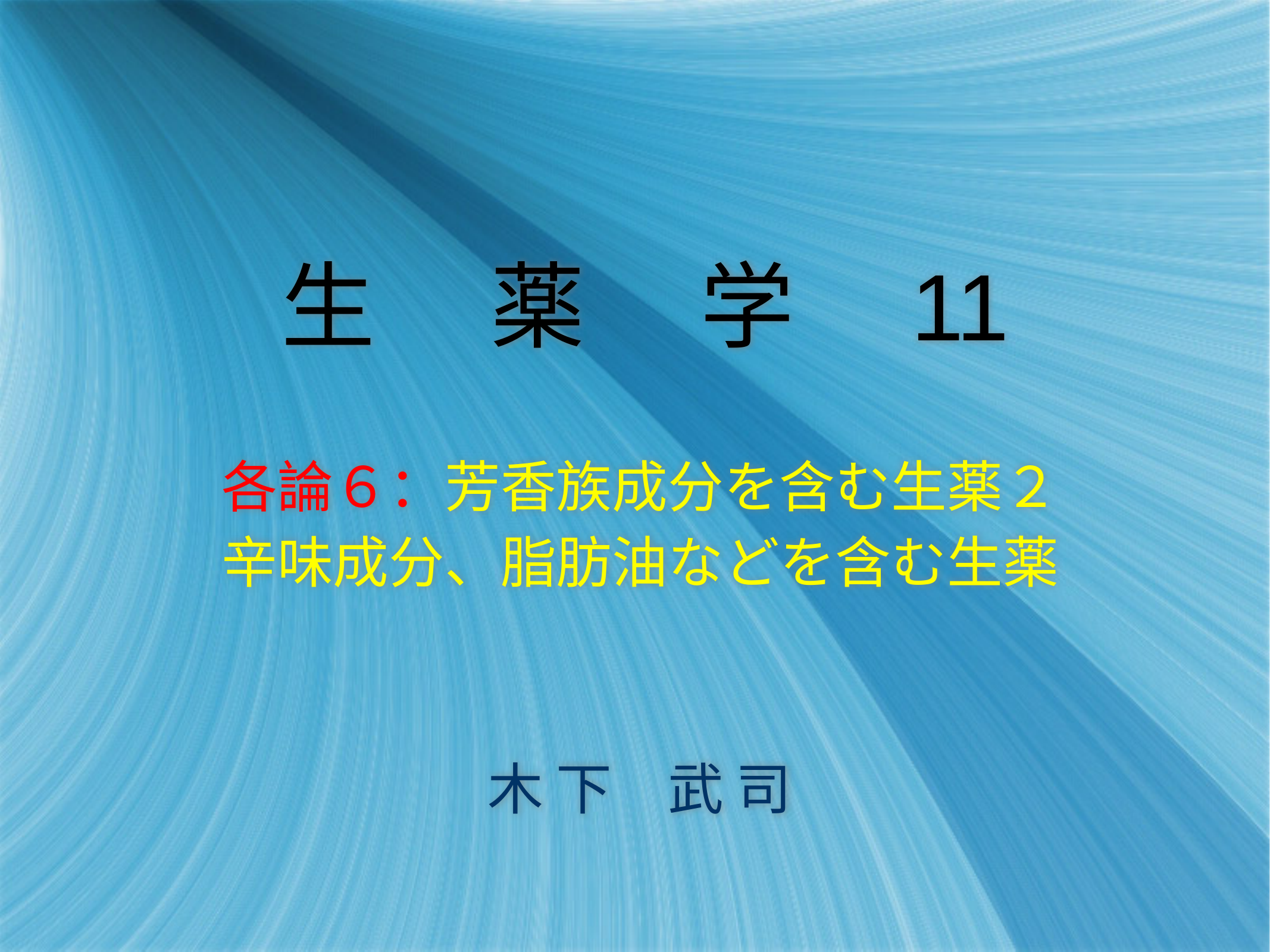

# 生 　薬 　学　11
各論６：芳香族成分を含む生薬２
辛味成分、脂肪油などを含む生薬

木 下　武 司